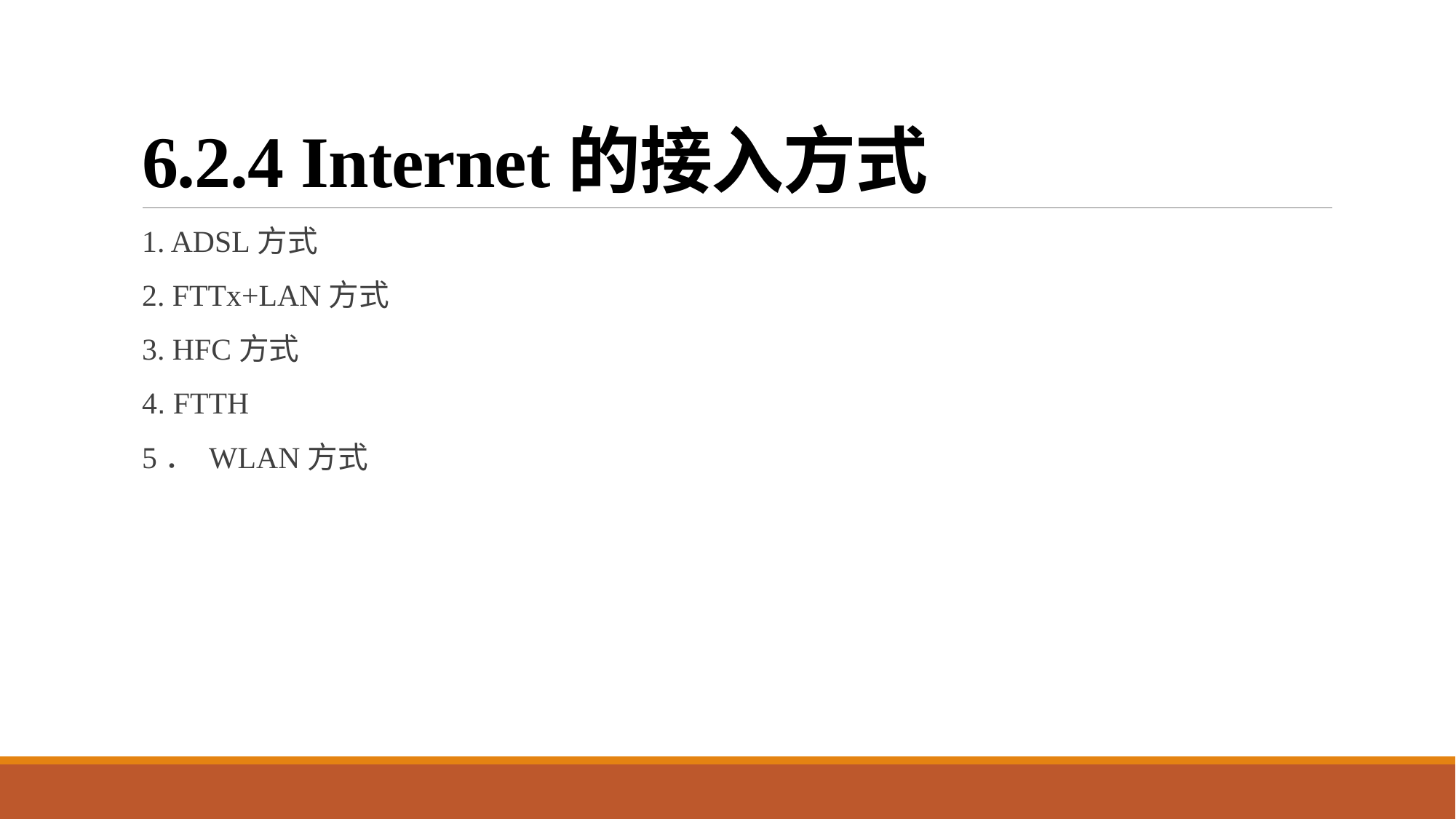

# 6.2.4 Internet的接入方式
1. ADSL方式
2. FTTx+LAN方式
3. HFC方式
4. FTTH
5． WLAN方式